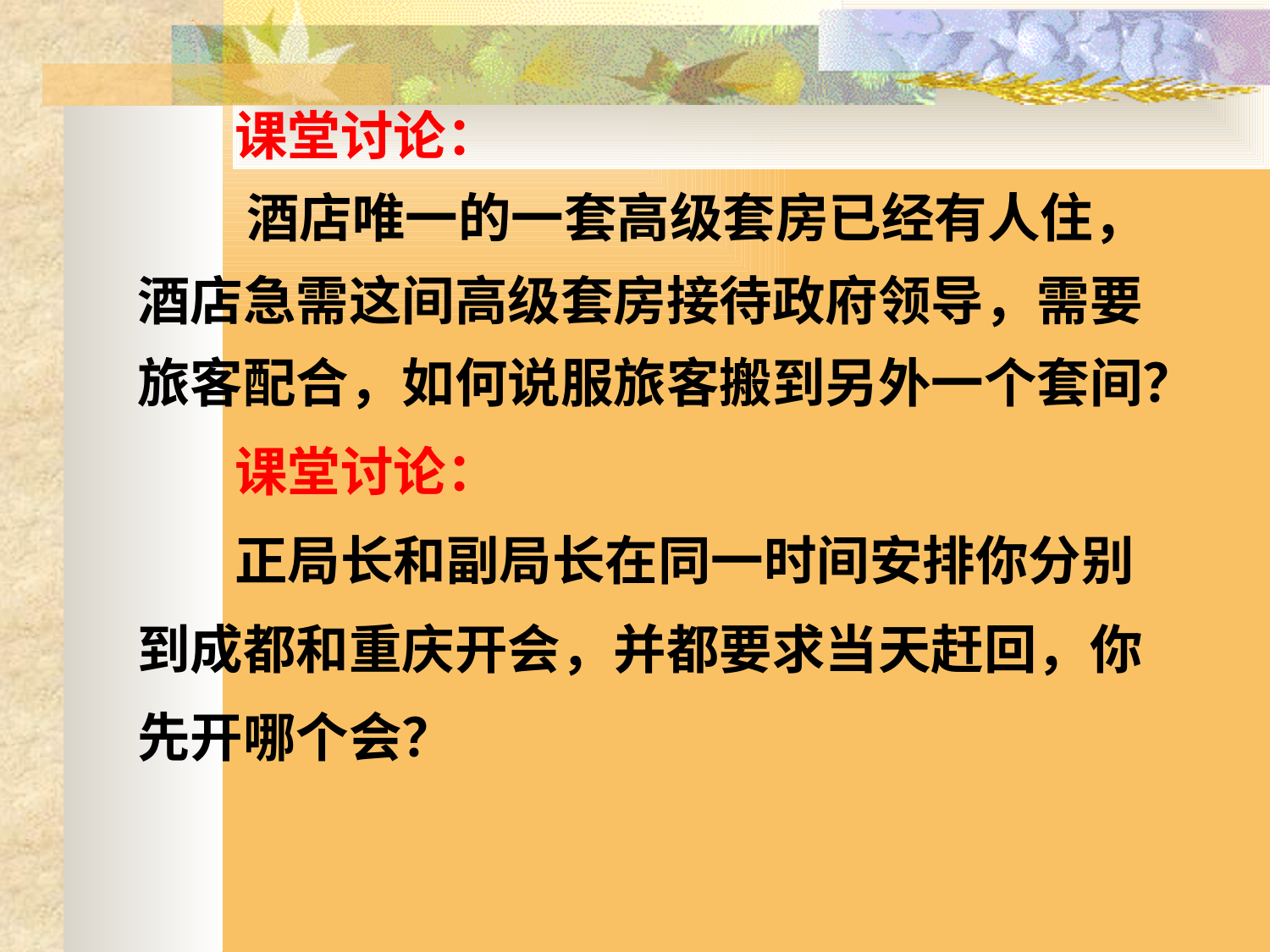

课堂讨论：
        酒店唯一的一套高级套房已经有人住，酒店急需这间高级套房接待政府领导，需要旅客配合，如何说服旅客搬到另外一个套间？
       课堂讨论：
       正局长和副局长在同一时间安排你分别到成都和重庆开会，并都要求当天赶回，你先开哪个会？